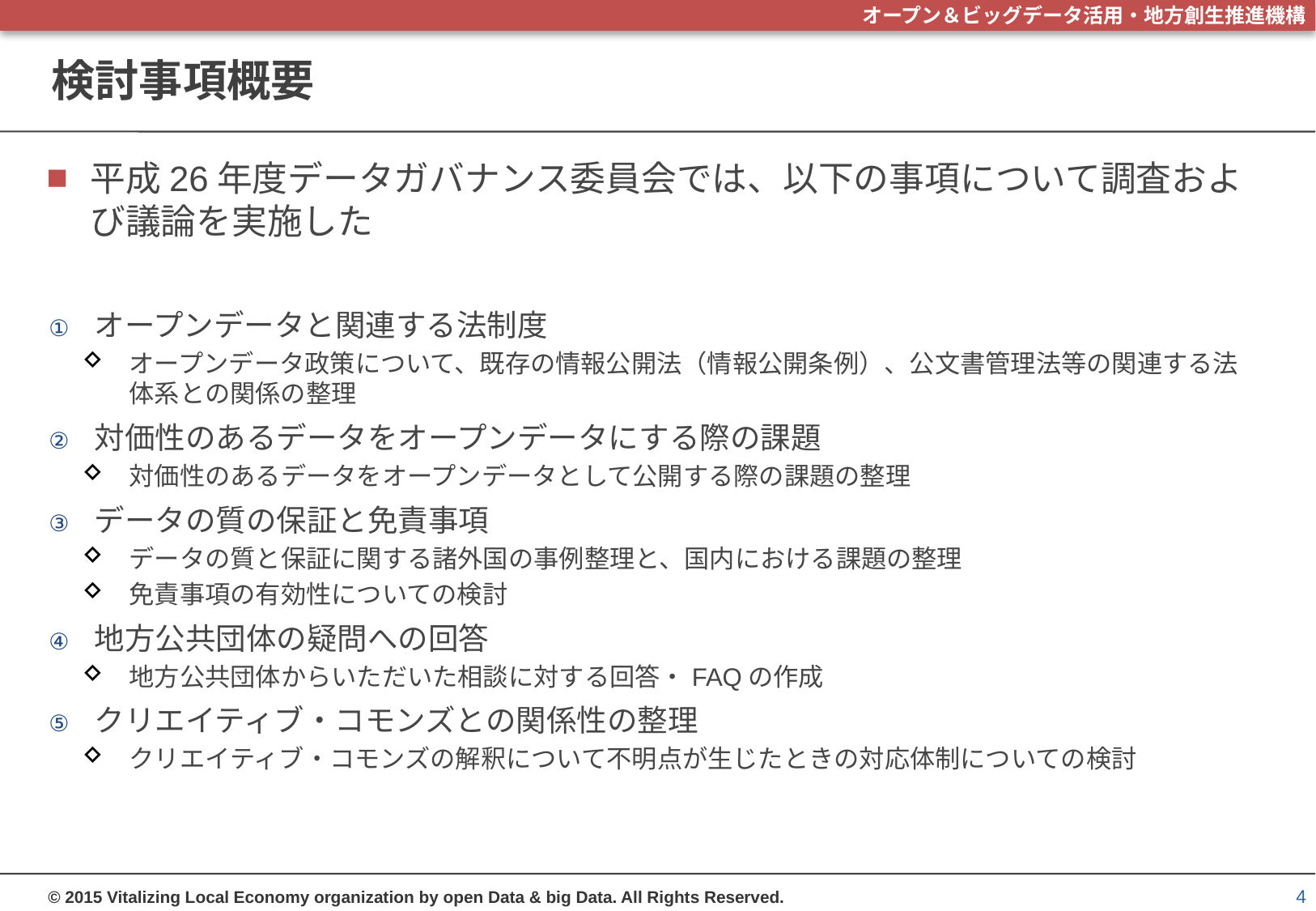

# 検討事項概要
平成26年度データガバナンス委員会では、以下の事項について調査および議論を実施した

オープンデータと関連する法制度
オープンデータ政策について、既存の情報公開法（情報公開条例）、公文書管理法等の関連する法体系との関係の整理
対価性のあるデータをオープンデータにする際の課題
対価性のあるデータをオープンデータとして公開する際の課題の整理
データの質の保証と免責事項
データの質と保証に関する諸外国の事例整理と、国内における課題の整理
免責事項の有効性についての検討
地方公共団体の疑問への回答
地方公共団体からいただいた相談に対する回答・FAQの作成
クリエイティブ・コモンズとの関係性の整理
クリエイティブ・コモンズの解釈について不明点が生じたときの対応体制についての検討

4